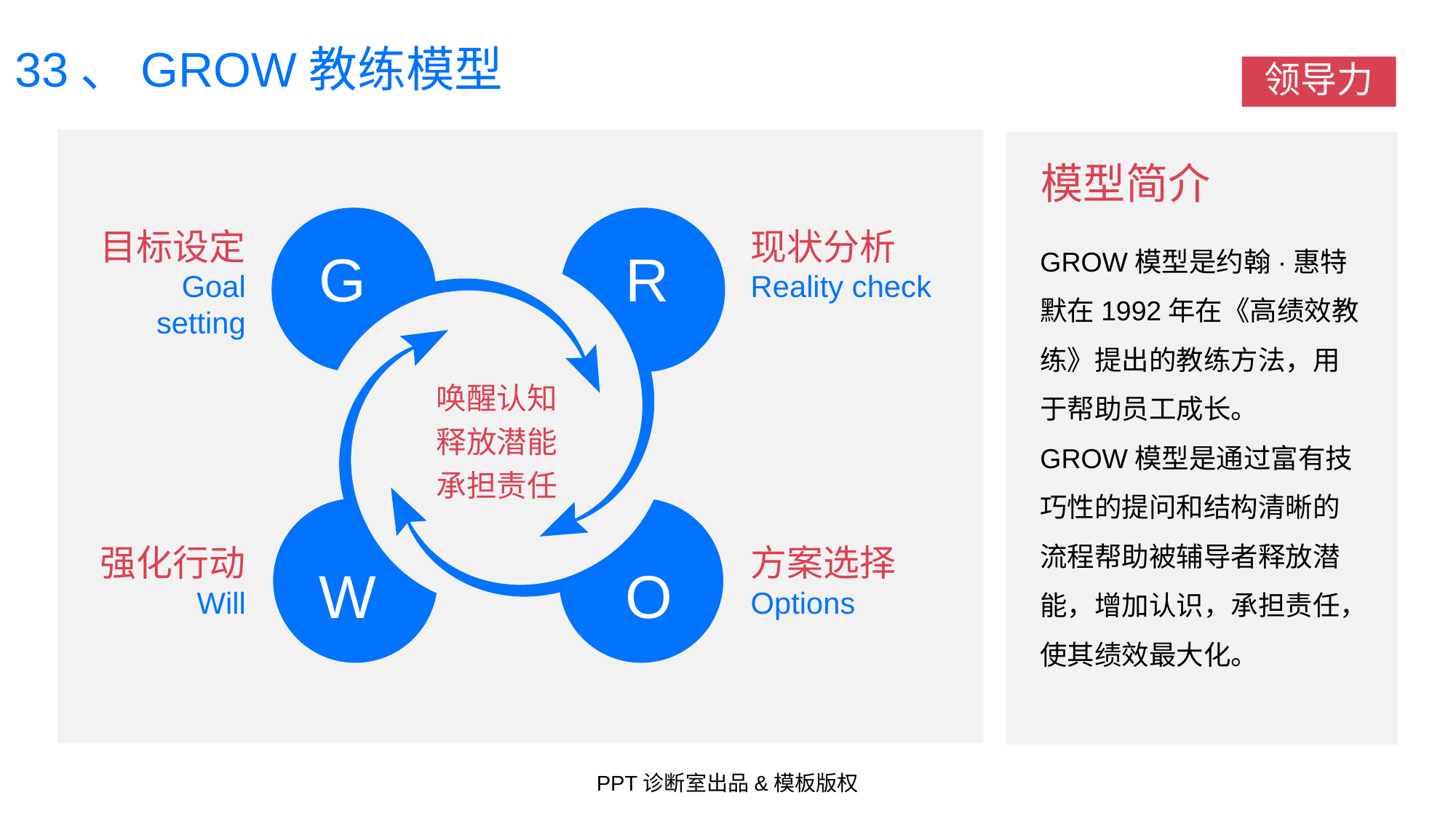

33、GROW教练模型
领导力

模型简介
GROW模型是约翰·惠特默在1992年在《高绩效教练》提出的教练方法，用于帮助员工成长。
GROW模型是通过富有技巧性的提问和结构清晰的流程帮助被辅导者释放潜能，增加认识，承担责任，使其绩效最大化。

G
R
W
O
目标设定
Goal setting
现状分析Reality check
唤醒认知
释放潜能
承担责任
强化行动
Will
方案选择Options
PPT诊断室出品&模板版权